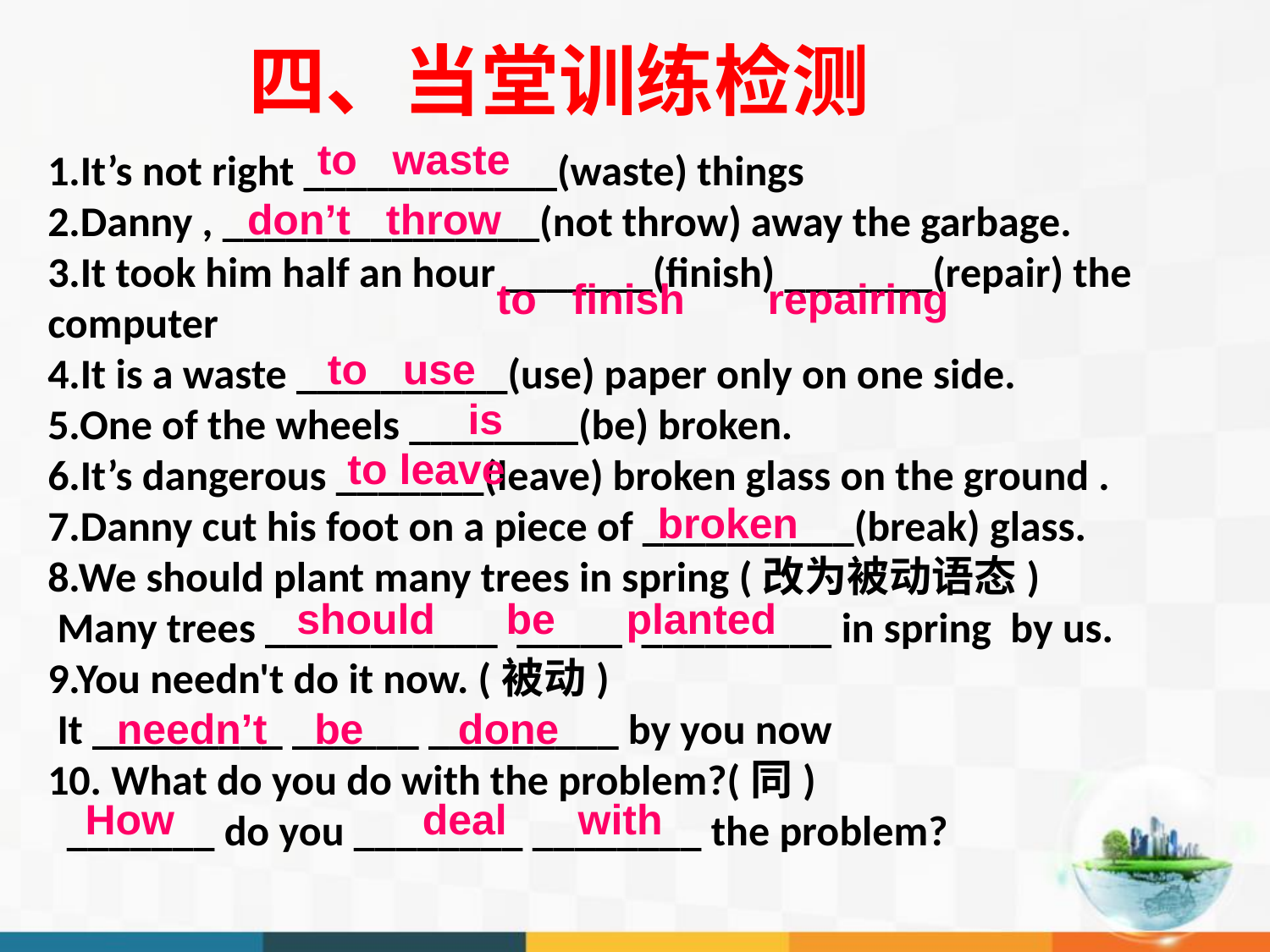

四、当堂训练检测
# 1.It’s not right ____________(waste) things 2.Danny , _______________(not throw) away the garbage. 3.It took him half an hour _______(finish) _______(repair) the computer 4.It is a waste __________(use) paper only on one side. 5.One of the wheels ________(be) broken. 6.It’s dangerous _______(leave) broken glass on the ground . 7.Danny cut his foot on a piece of __________(break) glass. 8.We should plant many trees in spring (改为被动语态) Many trees ___________  _____  _________ in spring  by us. 9.You needn't do it now. (被动) It _________ ______ _________ by you now 10. What do you do with the problem?(同) _______ do you ________ ________ the problem?
to   waste
don’t   throw
to   finish       repairing
to   use
is
to leave
broken
should      be      planted
needn’t    be        done
How                     deal      with